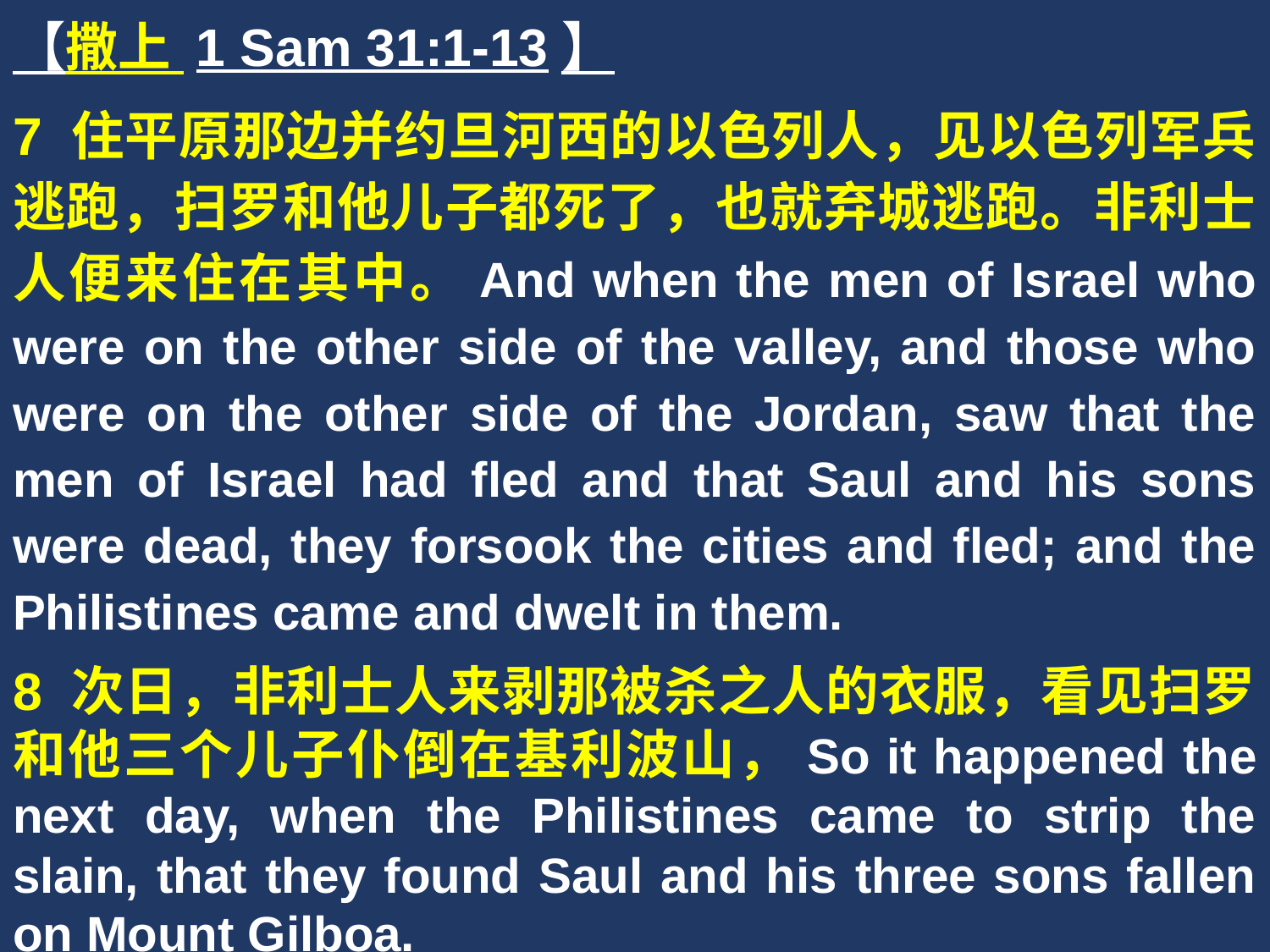

【撒上 1 Sam 31:1-13】
7 住平原那边并约旦河西的以色列人，见以色列军兵逃跑，扫罗和他儿子都死了，也就弃城逃跑。非利士人便来住在其中。And when the men of Israel who were on the other side of the valley, and those who were on the other side of the Jordan, saw that the men of Israel had fled and that Saul and his sons were dead, they forsook the cities and fled; and the Philistines came and dwelt in them.
8 次日，非利士人来剥那被杀之人的衣服，看见扫罗和他三个儿子仆倒在基利波山，So it happened the next day, when the Philistines came to strip the slain, that they found Saul and his three sons fallen on Mount Gilboa.